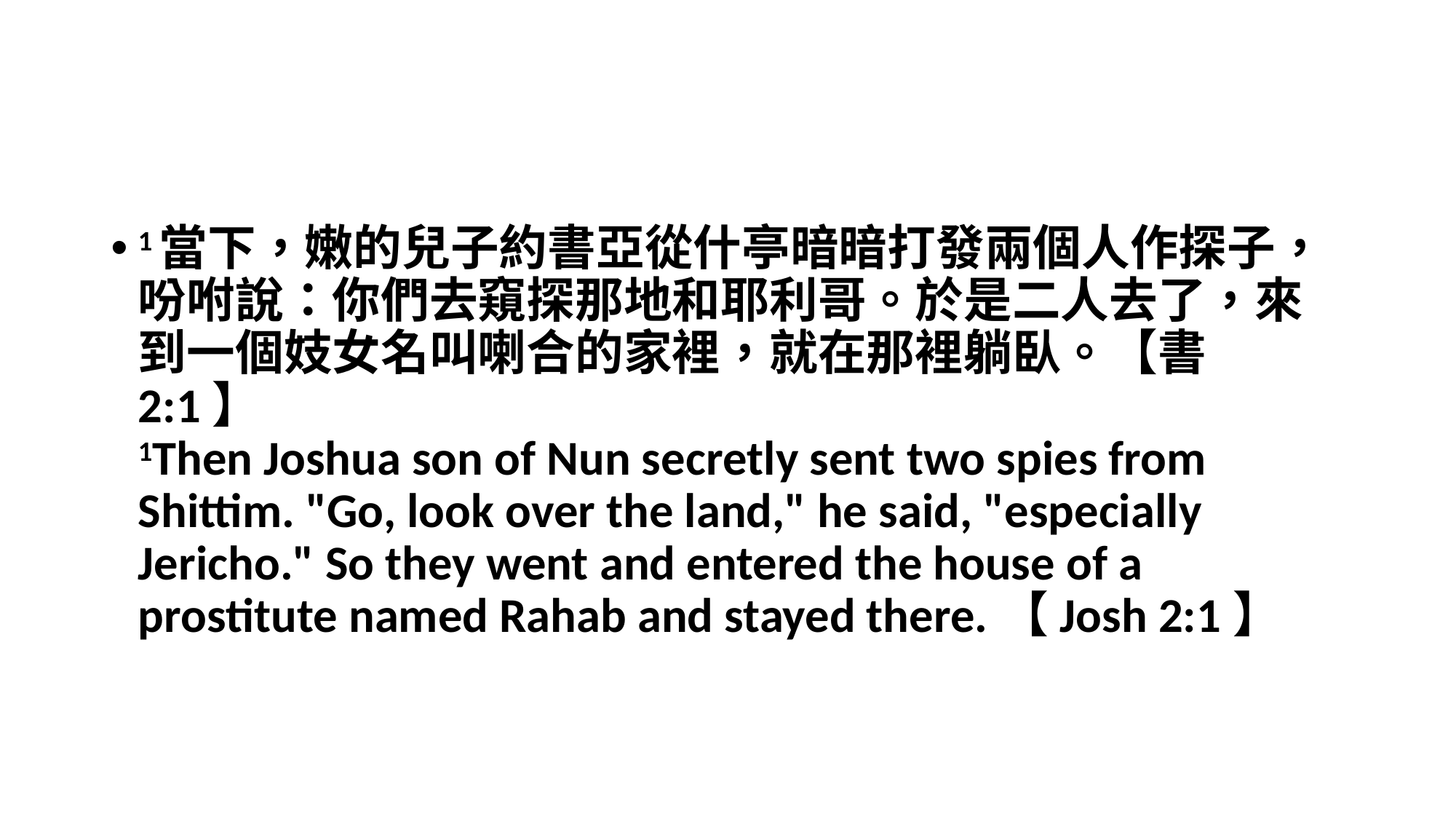

#
1當下，嫩的兒子約書亞從什亭暗暗打發兩個人作探子，吩咐說：你們去窺探那地和耶利哥。於是二人去了，來到一個妓女名叫喇合的家裡，就在那裡躺臥。【書 2:1】
1Then Joshua son of Nun secretly sent two spies from Shittim. "Go, look over the land," he said, "especially Jericho." So they went and entered the house of a prostitute named Rahab and stayed there.【Josh 2:1】